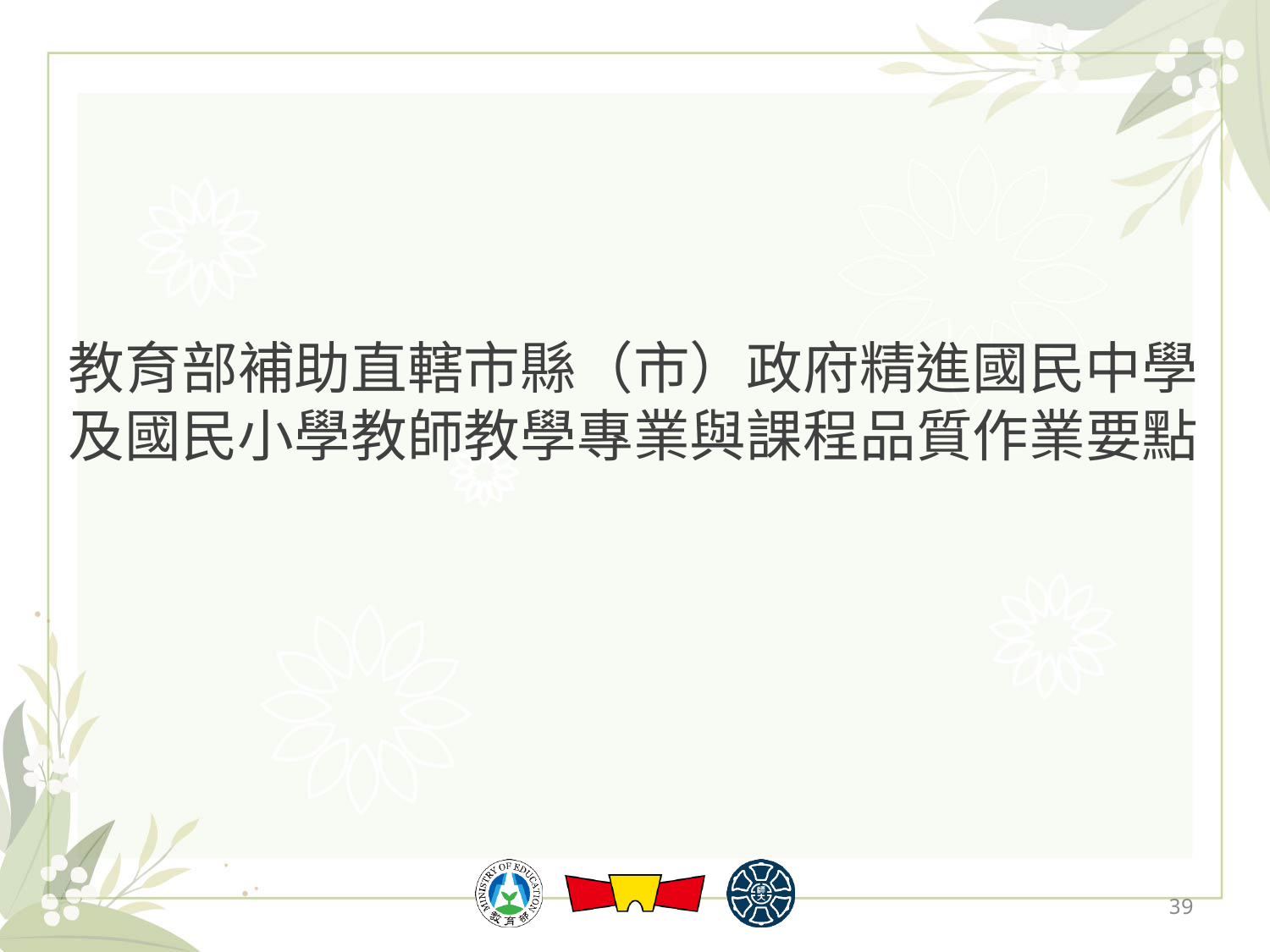

教育部補助直轄市縣（市）政府精進國民中學及國民小學教師教學專業與課程品質作業要點
39